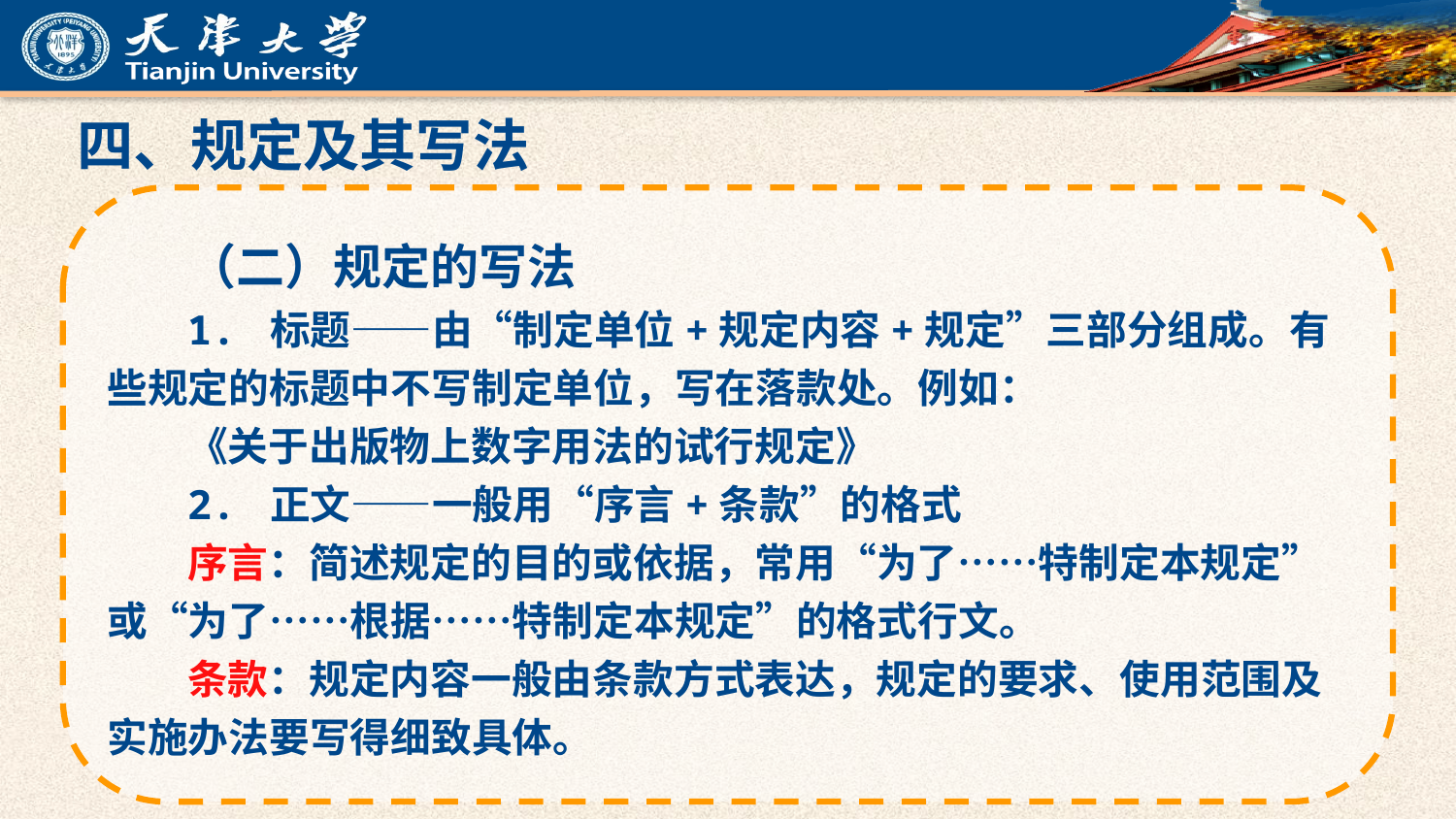

四、规定及其写法
（二）规定的写法
1. 标题——由“制定单位+规定内容+规定”三部分组成。有些规定的标题中不写制定单位，写在落款处。例如：
《关于出版物上数字用法的试行规定》
2. 正文——一般用“序言+条款”的格式
序言：简述规定的目的或依据，常用“为了……特制定本规定”或“为了……根据……特制定本规定”的格式行文。
条款：规定内容一般由条款方式表达，规定的要求、使用范围及实施办法要写得细致具体。